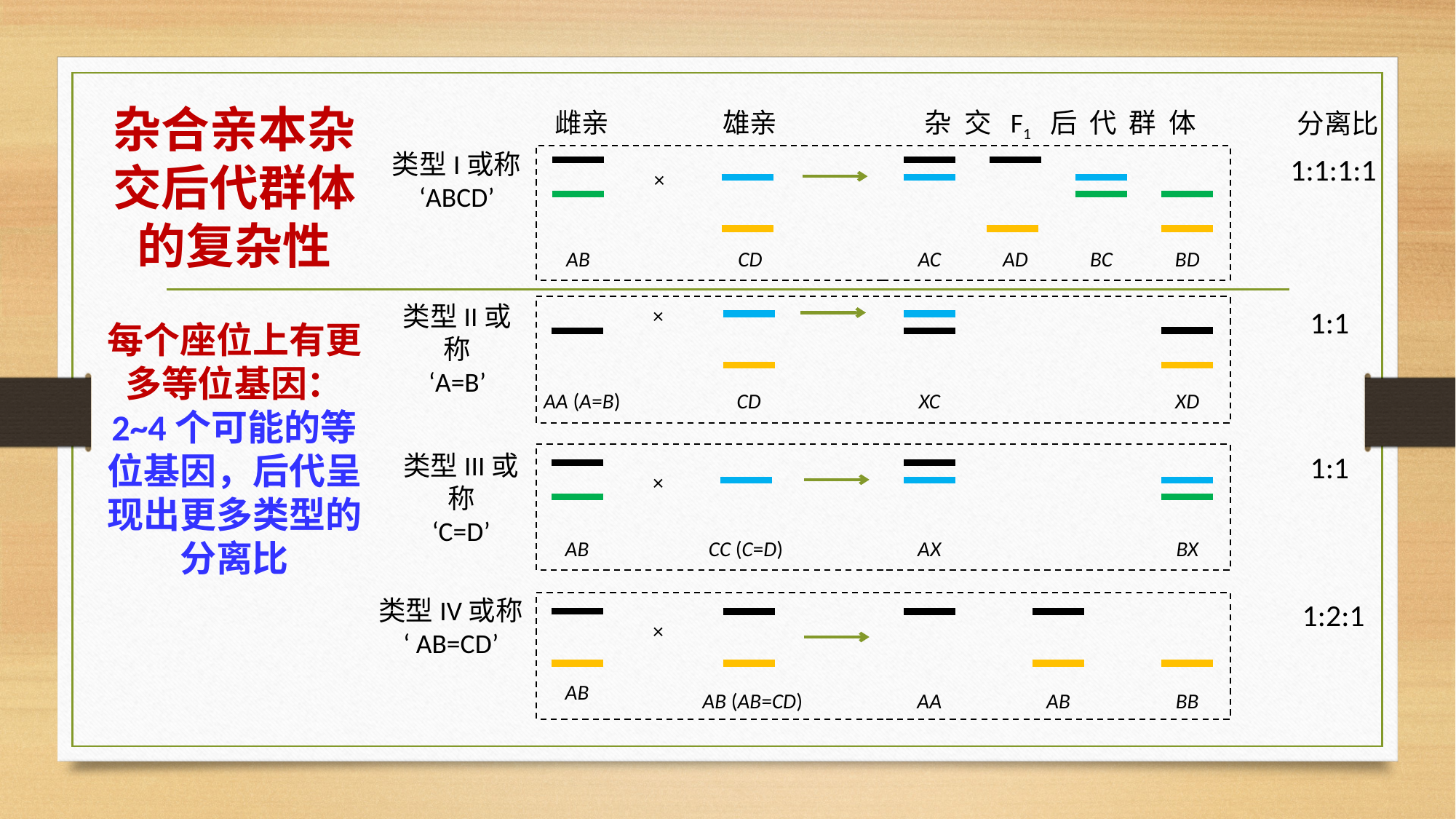

# 杂合亲本杂交后代群体的复杂性 每个座位上有更多等位基因： 2~4个可能的等位基因，后代呈现出更多类型的分离比
杂  交  F1  后  代  群  体
雄亲
雌亲
分离比
类型I或称
‘ABCD’

1:1:1:1
×
AB
CD
AC
AD
BC
BD
类型II或称
‘A=B’

×
1:1
AA (A=B)
CD
XC
XD
1:1
类型III或称
‘C=D’

×
AB
CC (C=D)
AX
BX
类型IV或称
‘ AB=CD’
1:2:1

×
AB
AB (AB=CD)
AA
AB
BB